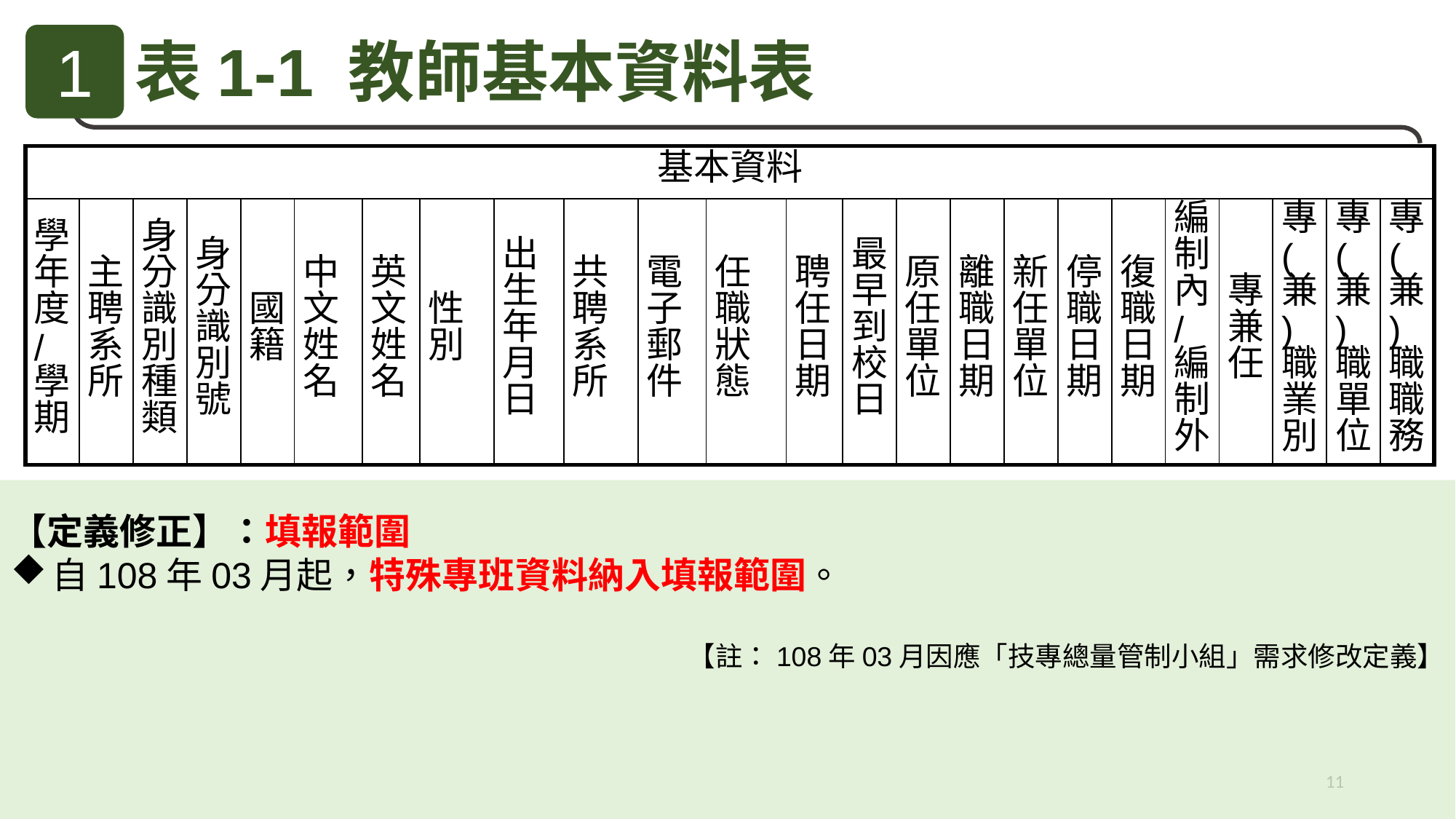

1

表1-1 教師基本資料表

| 基本資料 |  |  |  |  |  |  |  |  |  |  |  |  |  |  |  |  |  |  |  |  |  |  |  |
| --- | --- | --- | --- | --- | --- | --- | --- | --- | --- | --- | --- | --- | --- | --- | --- | --- | --- | --- | --- | --- | --- | --- | --- |
| 學年度/學期 | 主聘系所 | 身分識別種類 | 身分識別號 | 國籍 | 中文姓名 | 英文姓名 | 性別 | 出生年月日 | 共聘系所 | 電子郵件 | 任職狀態 | 聘任日期 | 最早到校日 | 原任單位 | 離職日期 | 新任單位 | 停職日期 | 復職日期 | 編制內/編制外 | 專兼任 | 專(兼)職業別 | 專(兼)職單位 | 專(兼)職職務 |

【定義修正】：填報範圍
自108年03月起，特殊專班資料納入填報範圍。

【註：108年03月因應「技專總量管制小組」需求修改定義】

11